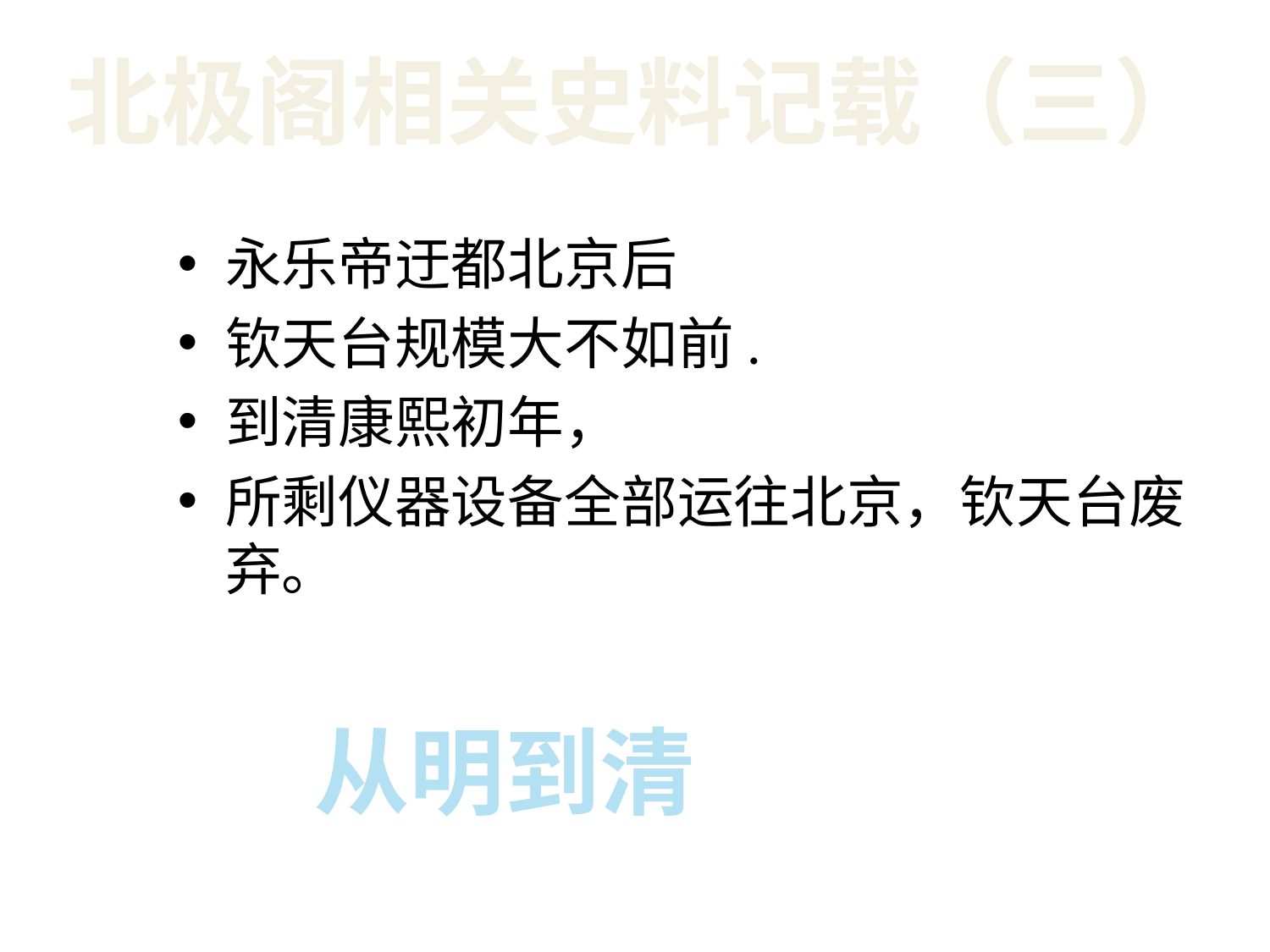

北极阁相关史料记载（三）
永乐帝迂都北京后
钦天台规模大不如前.
到清康熙初年，
所剩仪器设备全部运往北京，钦天台废弃。
从明到清